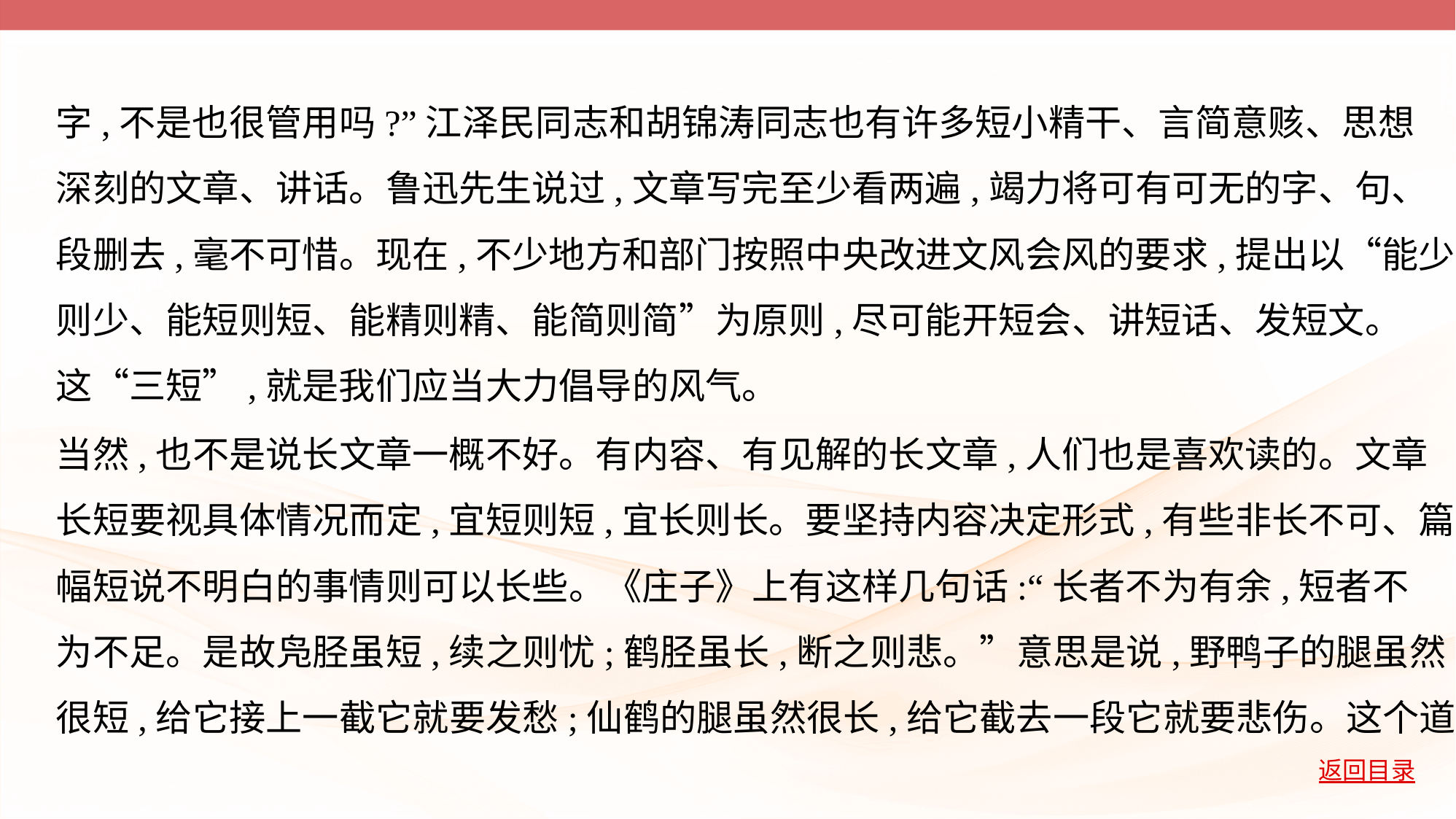

字,不是也很管用吗?”江泽民同志和胡锦涛同志也有许多短小精干、言简意赅、思想
深刻的文章、讲话。鲁迅先生说过,文章写完至少看两遍,竭力将可有可无的字、句、
段删去,毫不可惜。现在,不少地方和部门按照中央改进文风会风的要求,提出以“能少
则少、能短则短、能精则精、能简则简”为原则,尽可能开短会、讲短话、发短文。
这“三短”,就是我们应当大力倡导的风气。
当然,也不是说长文章一概不好。有内容、有见解的长文章,人们也是喜欢读的。文章
长短要视具体情况而定,宜短则短,宜长则长。要坚持内容决定形式,有些非长不可、篇
幅短说不明白的事情则可以长些。《庄子》上有这样几句话:“长者不为有余,短者不
为不足。是故凫胫虽短,续之则忧;鹤胫虽长,断之则悲。”意思是说,野鸭子的腿虽然
很短,给它接上一截它就要发愁;仙鹤的腿虽然很长,给它截去一段它就要悲伤。这个道